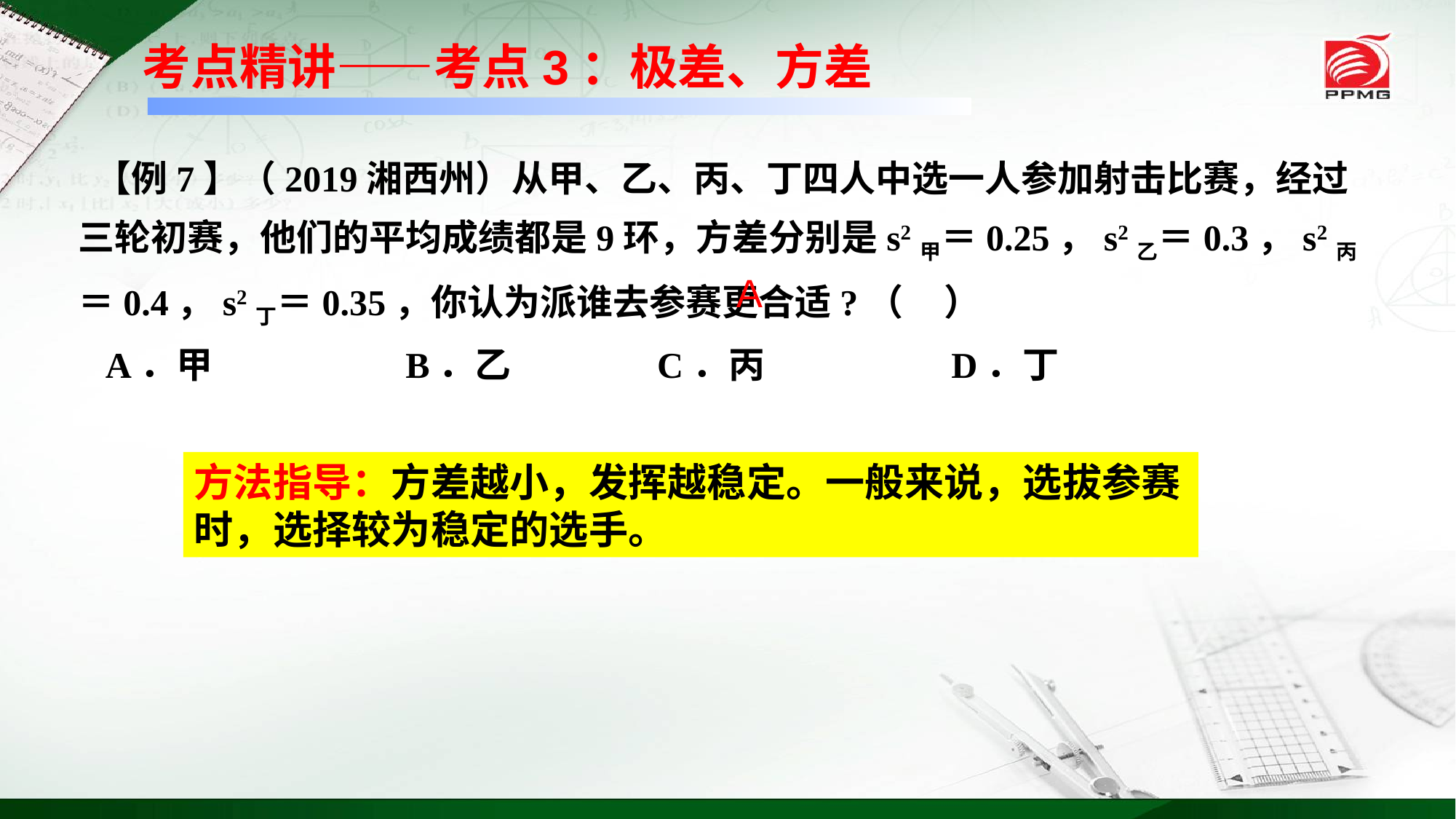

考点精讲——考点3：极差、方差

 【例7】（2019湘西州）从甲、乙、丙、丁四人中选一人参加射击比赛，经过三轮初赛，他们的平均成绩都是9环，方差分别是s2甲＝0.25，s2乙＝0.3，s2丙＝0.4，s2丁＝0.35，你认为派谁去参赛更合适?（     ）
   A．甲             	B．乙           	   C．丙             	D．丁
A
方法指导：方差越小，发挥越稳定。一般来说，选拔参赛时，选择较为稳定的选手。